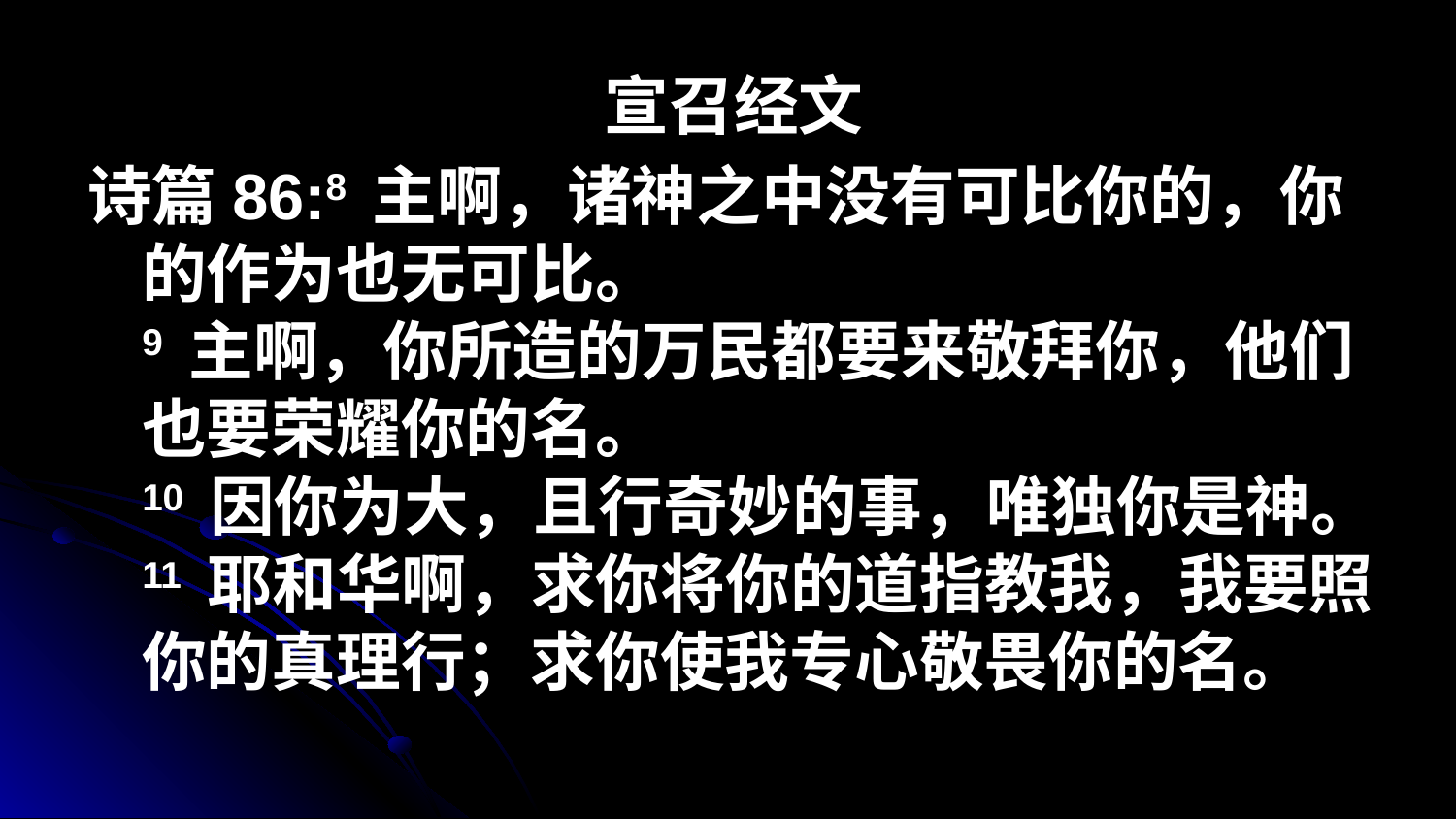

宣召经文
诗篇86:8 主啊，诸神之中没有可比你的，你的作为也无可比。
9 主啊，你所造的万民都要来敬拜你，他们也要荣耀你的名。
10 因你为大，且行奇妙的事，唯独你是神。
11 耶和华啊，求你将你的道指教我，我要照你的真理行；求你使我专心敬畏你的名。